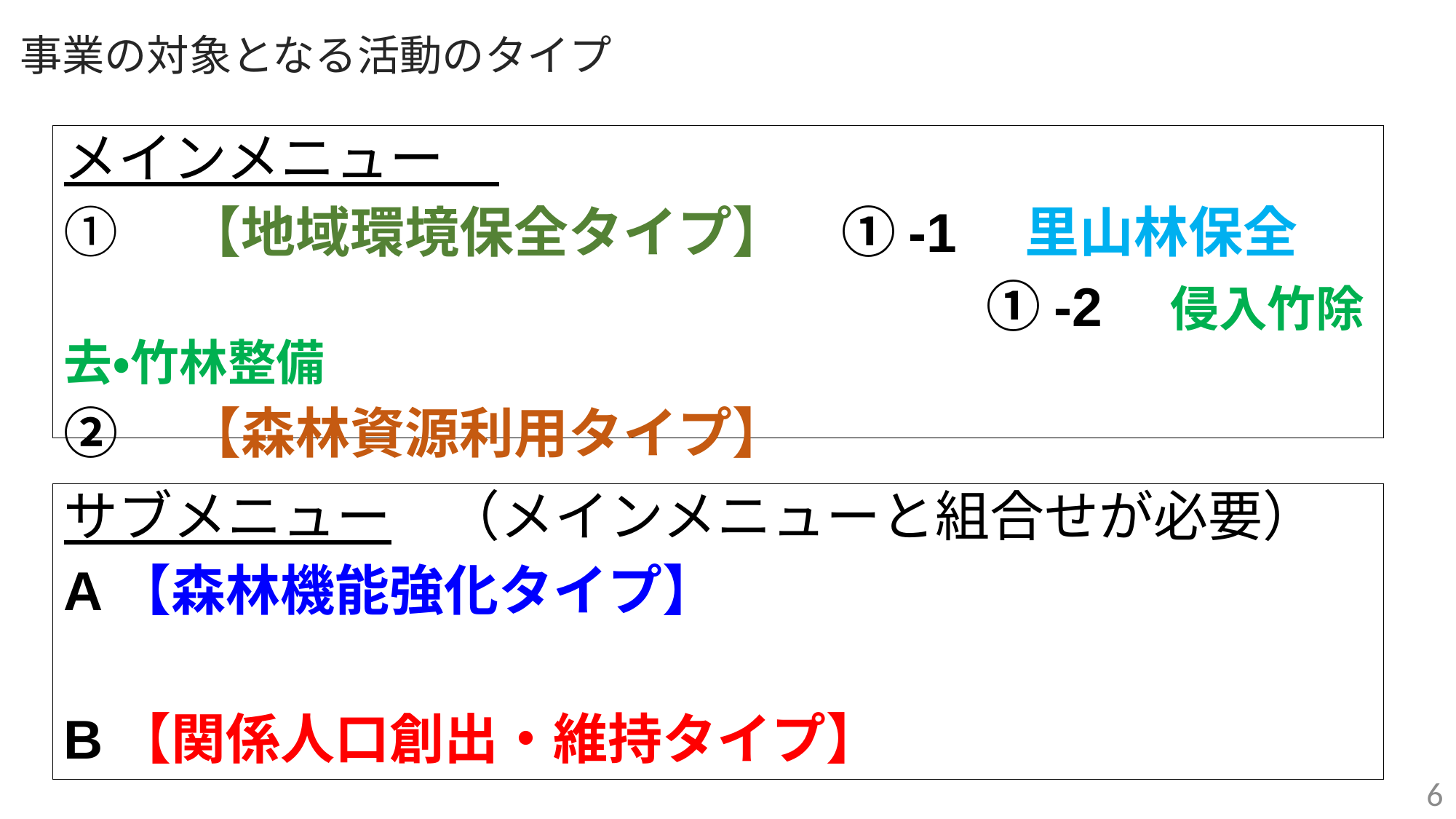

事業の対象となる活動のタイプ
メインメニュー
①　【地域環境保全タイプ】　①-1　里山林保全
　　　　　　　　　　　　　　 　　   ①-2　侵入竹除去・竹林整備
②　【森林資源利用タイプ】
サブメニュー　（メインメニューと組合せが必要）
A【森林機能強化タイプ】

B【関係人口創出・維持タイプ】

6